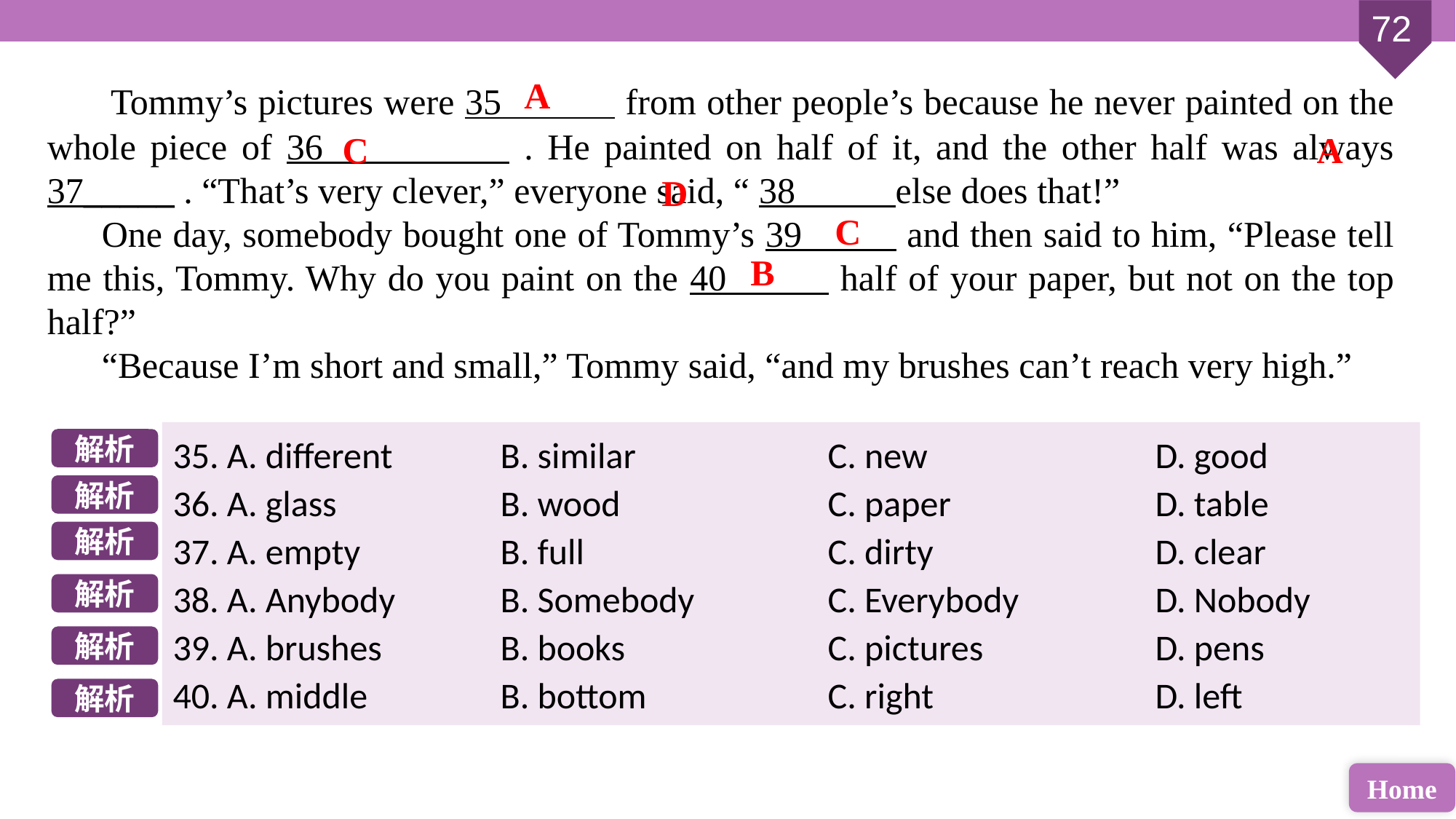

Tommy’s pictures were 35            from other people’s because he never painted on the whole piece of 36              . He painted on half of it, and the other half was always 37_____ . “That’s very clever,” everyone said, “ 38           else does that!”
One day, somebody bought one of Tommy’s 39          and then said to him, “Please tell me this, Tommy. Why do you paint on the 40          half of your paper, but not on the top half?”
“Because I’m short and small,” Tommy said, “and my brushes can’t reach very high.”
A
C
A
D
C
B
35. A. different 	B. similar 		C. new 			D. good
36. A. glass 		B. wood 		C. paper 		D. table
37. A. empty 		B. full 			C. dirty 		D. clear
38. A. Anybody 	B. Somebody 		C. Everybody 		D. Nobody
39. A. brushes 		B. books 		C. pictures 		D. pens
40. A. middle 		B. bottom 		C. right 		D. left
解析
解析
解析
解析
解析
解析